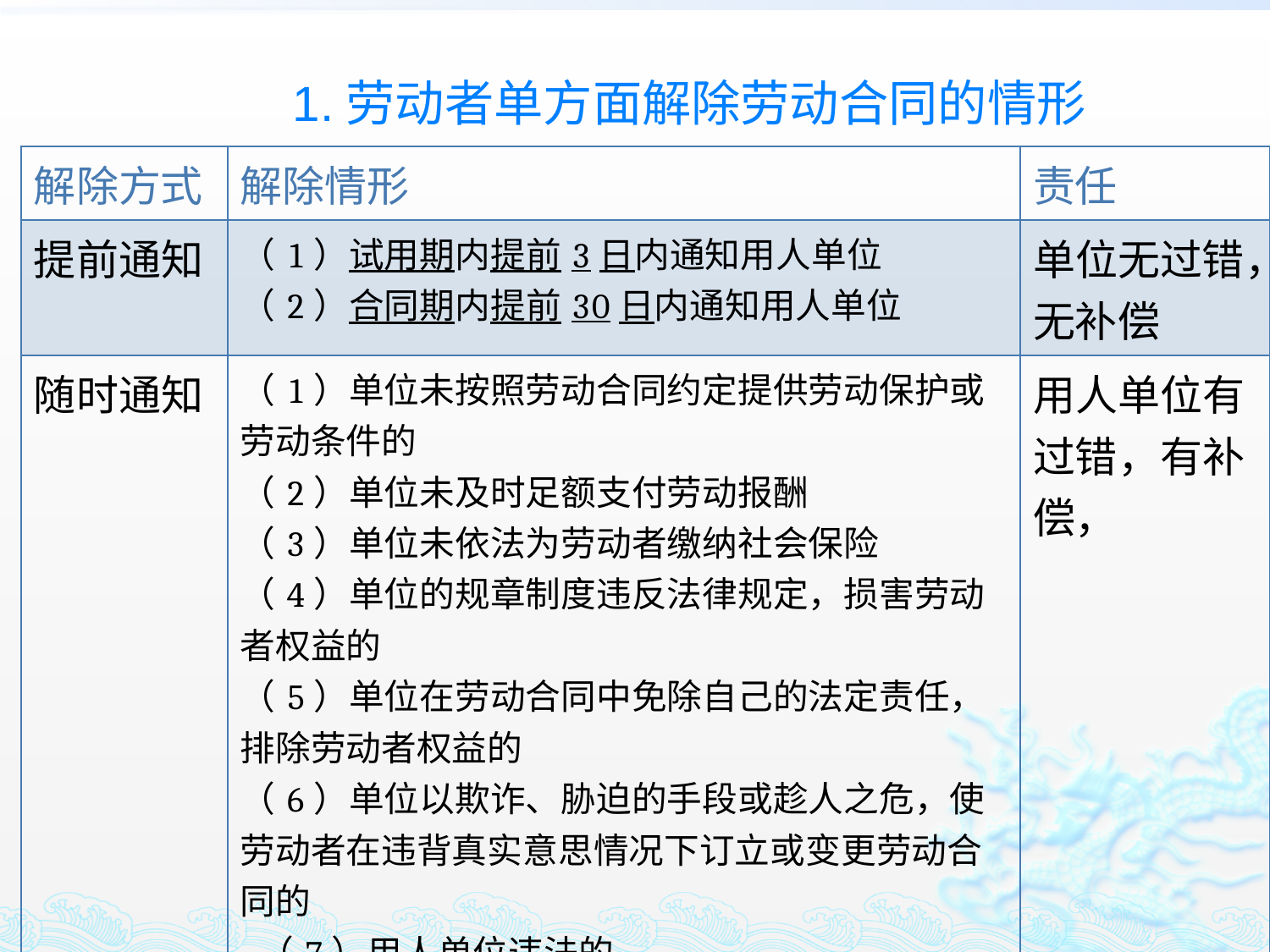

# 1.劳动者单方面解除劳动合同的情形
| 解除方式 | 解除情形 | 责任 |
| --- | --- | --- |
| 提前通知 | （1）试用期内提前3日内通知用人单位 （2）合同期内提前30日内通知用人单位 | 单位无过错，无补偿 |
| 随时通知 | （1）单位未按照劳动合同约定提供劳动保护或劳动条件的 （2）单位未及时足额支付劳动报酬 （3）单位未依法为劳动者缴纳社会保险 （4）单位的规章制度违反法律规定，损害劳动者权益的 （5）单位在劳动合同中免除自己的法定责任，排除劳动者权益的 （6）单位以欺诈、胁迫的手段或趁人之危，使劳动者在违背真实意思情况下订立或变更劳动合同的 （7）用人单位违法的 （8）其他 | 用人单位有过错，有补偿， |